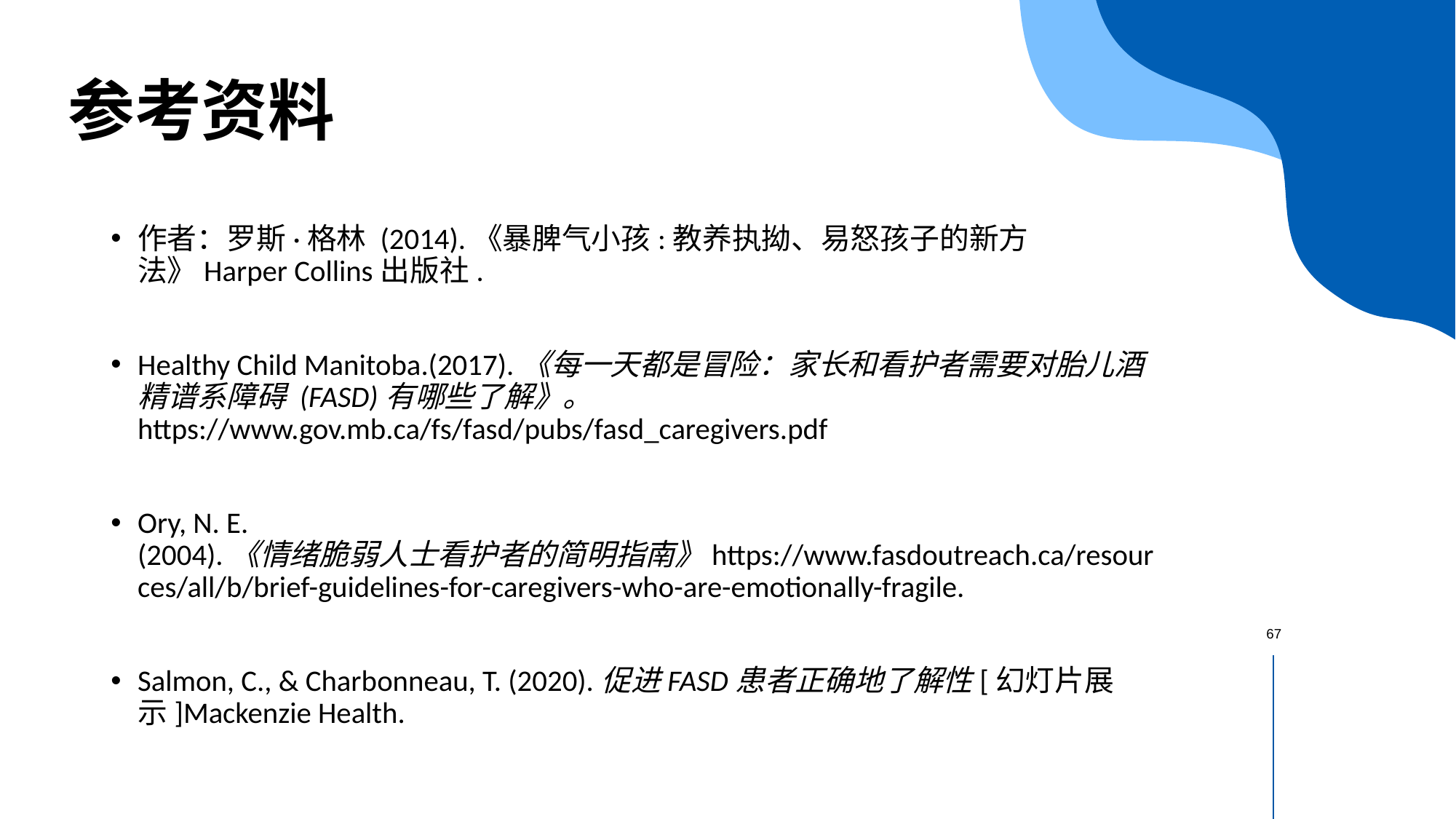

# 参考资料
作者：罗斯·格林 (2014).《暴脾气小孩:教养执拗、易怒孩子的新方法》Harper Collins出版社.

Healthy Child Manitoba.(2017).《每一天都是冒险：家长和看护者需要对胎儿酒精谱系障碍 (FASD)有哪些了解》。 https://www.gov.mb.ca/fs/fasd/pubs/fasd_caregivers.pdf

Ory, N. E. (2004).《情绪脆弱人士看护者的简明指南》https://www.fasdoutreach.ca/resources/all/b/brief-guidelines-for-caregivers-who-are-emotionally-fragile.

Salmon, C., & Charbonneau, T. (2020).促进FASD患者正确地了解性[幻灯片展示]Mackenzie Health.

67